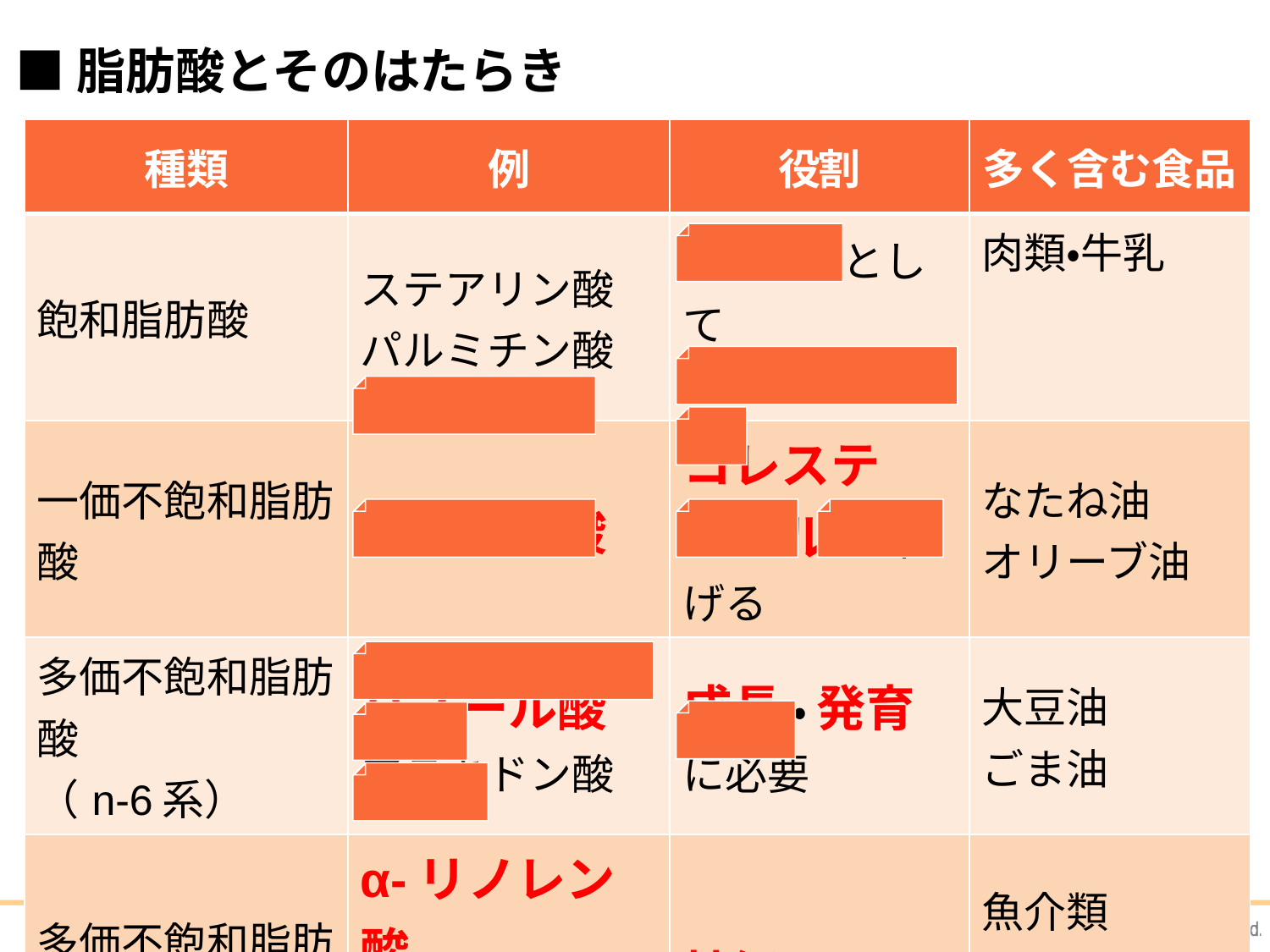

■脂肪酸とそのはたらき
| 種類 | 例 | 役割 | 多く含む食品 |
| --- | --- | --- | --- |
| 飽和脂肪酸 | ステアリン酸 パルミチン酸 | 体脂肪 として 保温など | 肉類・牛乳 |
| 一価不飽和脂肪酸 | オレイン酸 | コレステロール を下げる | なたね油 オリーブ油 |
| 多価不飽和脂肪酸 （n-6系） | リノール酸 アラキドン酸 | 成長 ・ 発育に必要 | 大豆油 ごま油 |
| 多価不飽和脂肪酸 （n-3系） | α-リノレン酸 EPA （IPA） ＤＨＡ | 神経 のはたらきに必要 | 魚介類 えごま油 しそ油 亜麻仁油 |

16